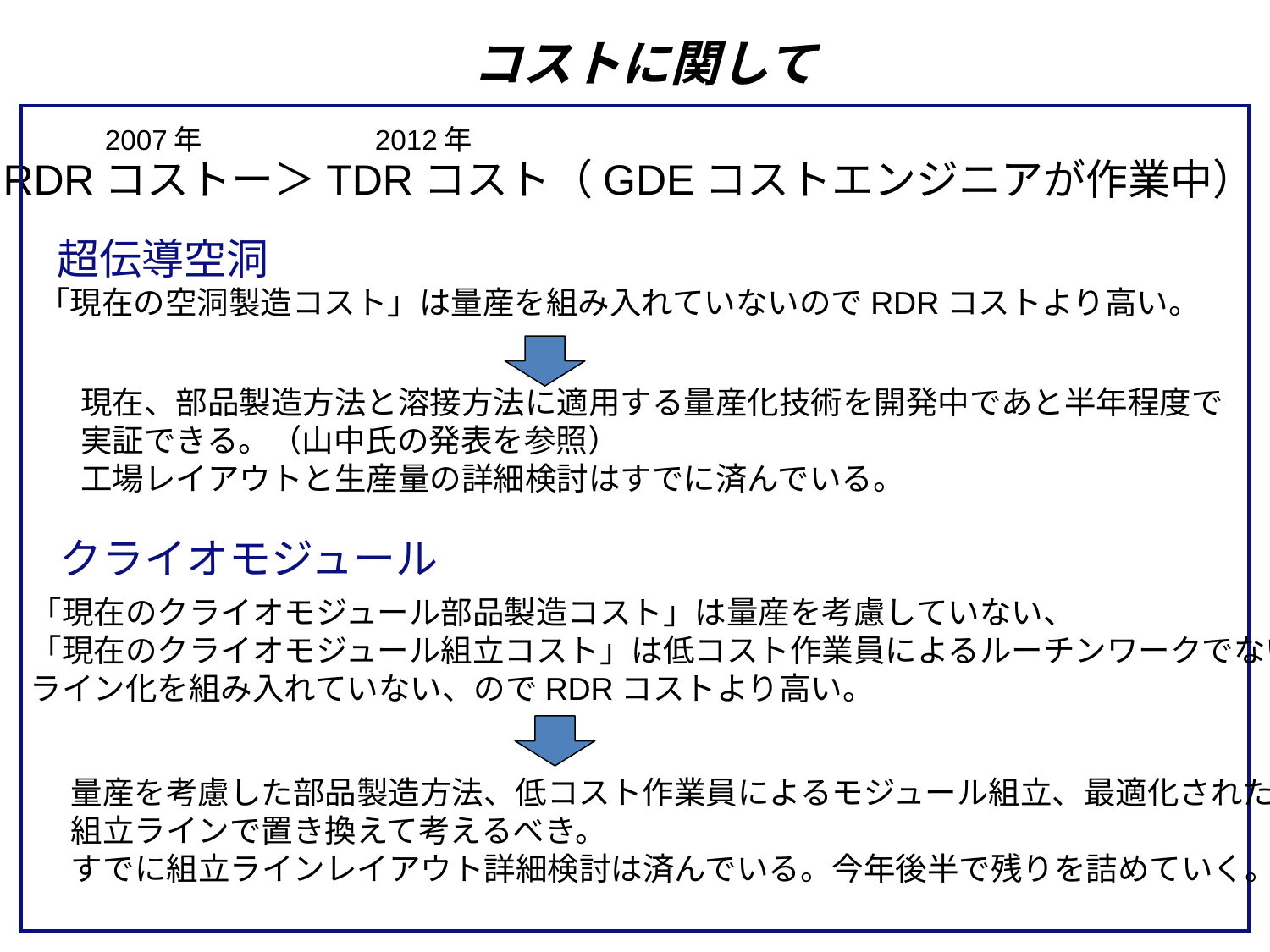

コストに関して

2007年
2012年
RDRコストー＞TDRコスト（GDEコストエンジニアが作業中）
超伝導空洞
「現在の空洞製造コスト」は量産を組み入れていないのでRDRコストより高い。

現在、部品製造方法と溶接方法に適用する量産化技術を開発中であと半年程度で
実証できる。（山中氏の発表を参照）
工場レイアウトと生産量の詳細検討はすでに済んでいる。
クライオモジュール
「現在のクライオモジュール部品製造コスト」は量産を考慮していない、
「現在のクライオモジュール組立コスト」は低コスト作業員によるルーチンワークでない、
ライン化を組み入れていない、のでRDRコストより高い。

量産を考慮した部品製造方法、低コスト作業員によるモジュール組立、最適化された
組立ラインで置き換えて考えるべき。
すでに組立ラインレイアウト詳細検討は済んでいる。今年後半で残りを詰めていく。